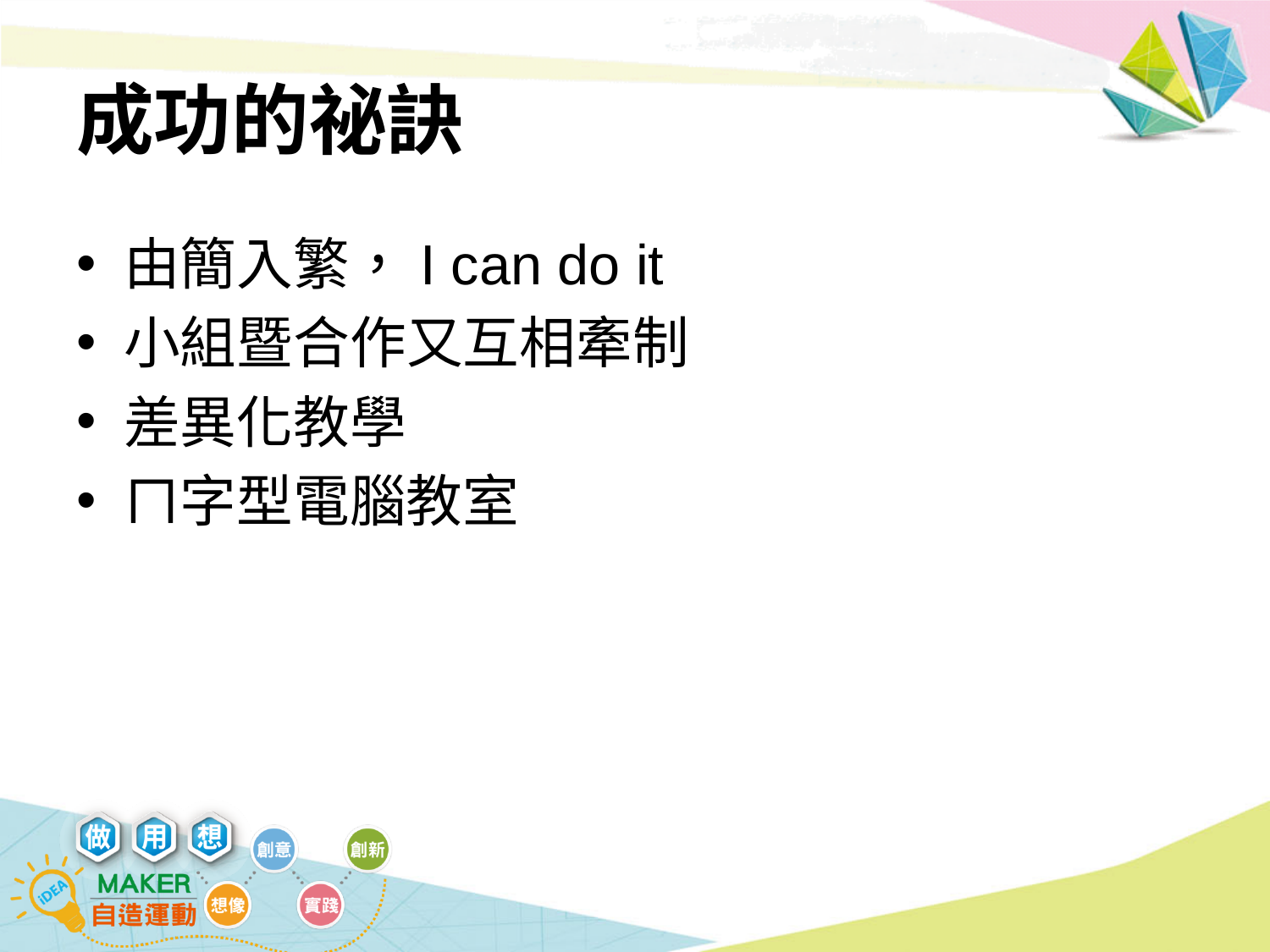

# 成功的祕訣
由簡入繁，I can do it
小組暨合作又互相牽制
差異化教學
ㄇ字型電腦教室